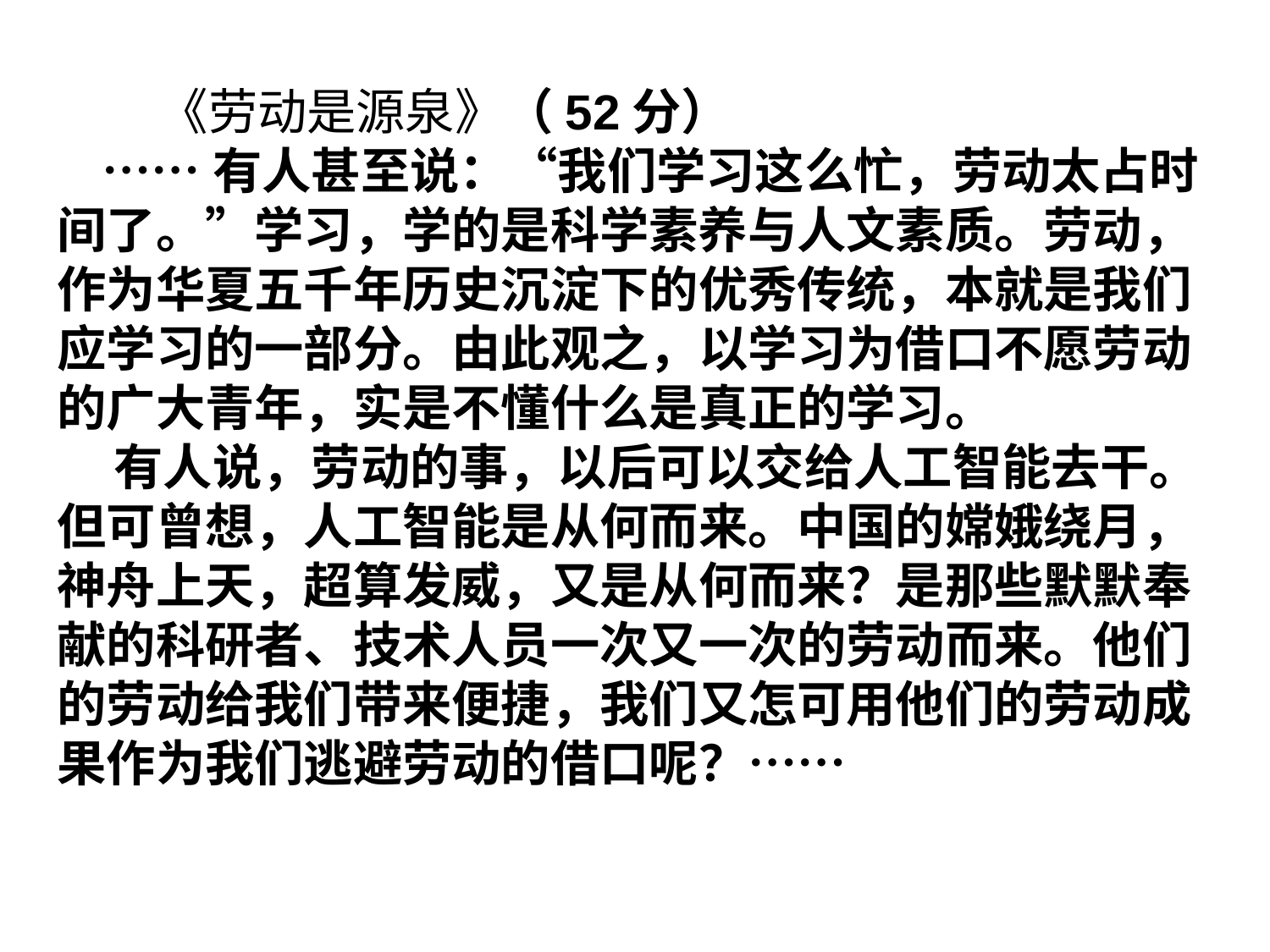

《劳动是源泉》（52分）
    ……有人甚至说：“我们学习这么忙，劳动太占时间了。”学习，学的是科学素养与人文素质。劳动，作为华夏五千年历史沉淀下的优秀传统，本就是我们应学习的一部分。由此观之，以学习为借口不愿劳动的广大青年，实是不懂什么是真正的学习。
    有人说，劳动的事，以后可以交给人工智能去干。但可曾想，人工智能是从何而来。中国的嫦娥绕月，神舟上天，超算发威，又是从何而来？是那些默默奉献的科研者、技术人员一次又一次的劳动而来。他们的劳动给我们带来便捷，我们又怎可用他们的劳动成果作为我们逃避劳动的借口呢？……